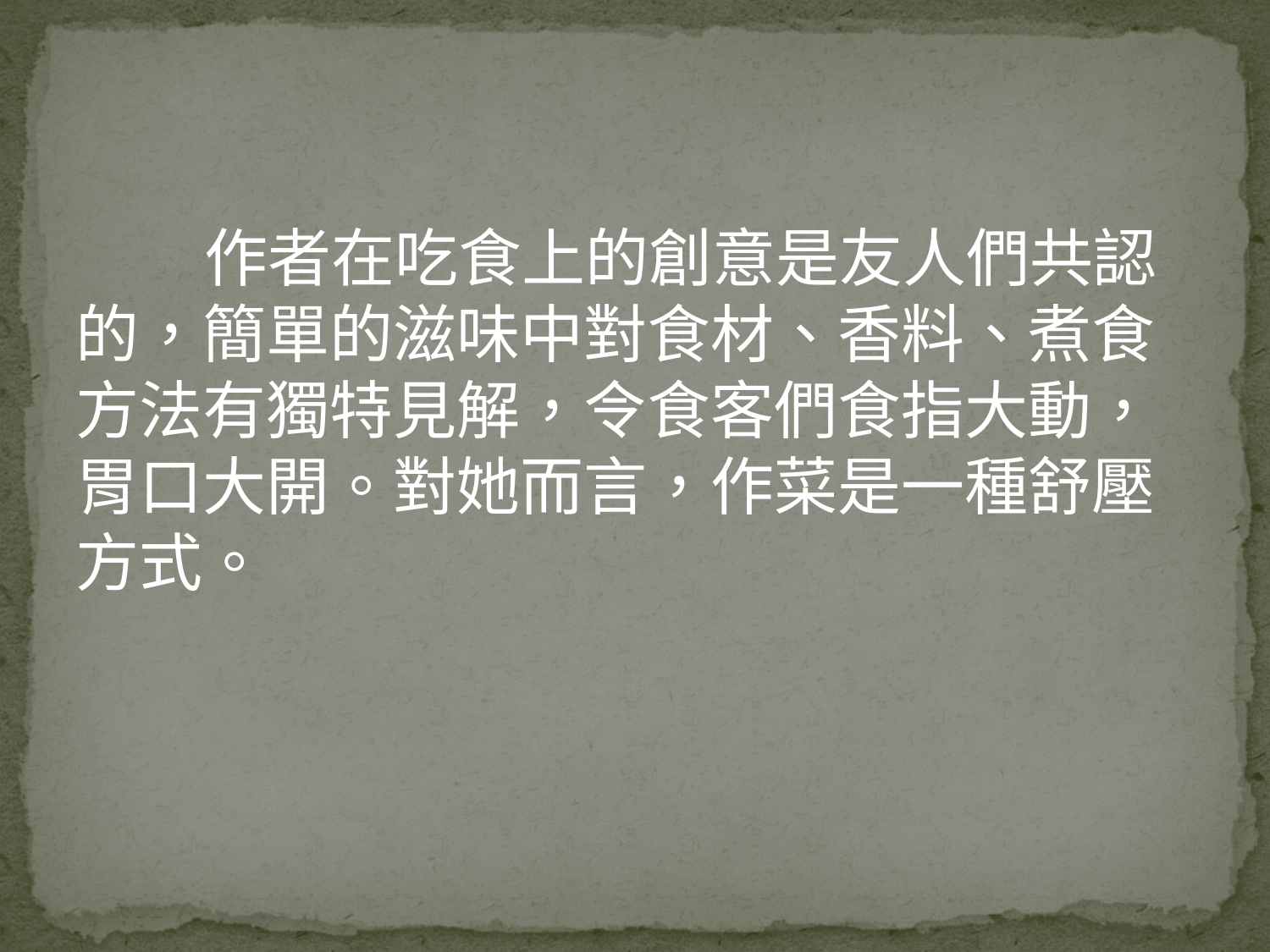

#
        作者在吃食上的創意是友人們共認的，簡單的滋味中對食材、香料、煮食方法有獨特見解，令食客們食指大動，胃口大開。對她而言，作菜是一種舒壓方式。